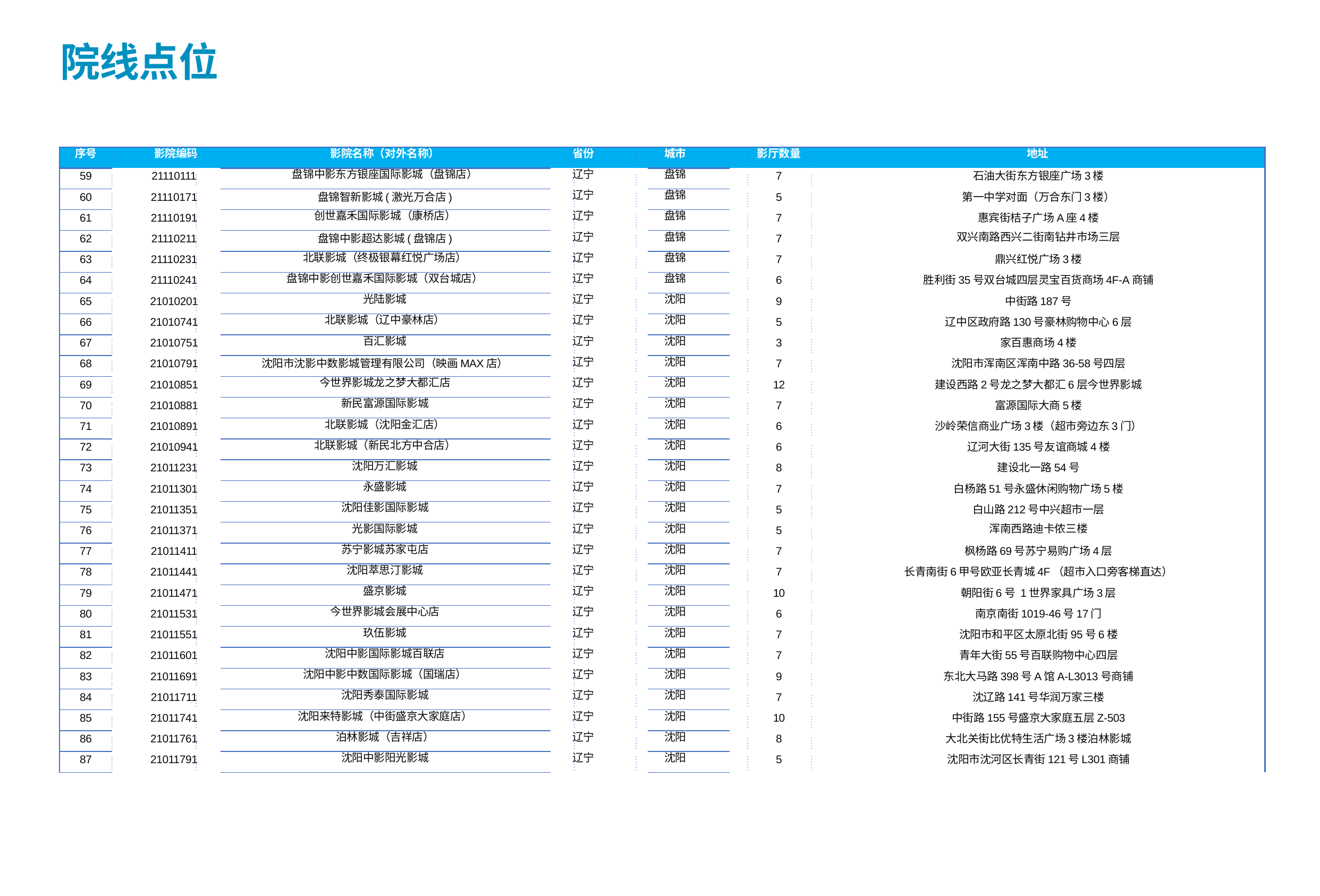

# 院线点位
| 序号 | 影院编码 | 影院名称（对外名称） | 省份 | 城市 | 影厅数量 | 地址 |
| --- | --- | --- | --- | --- | --- | --- |
| 59 | 21110111 | 盘锦中影东方银座国际影城（盘锦店） | 辽宁 | 盘锦 | 7 | 石油大街东方银座广场3楼 |
| 60 | 21110171 | 盘锦智新影城(激光万合店) | 辽宁 | 盘锦 | 5 | 第一中学对面（万合东门3楼） |
| 61 | 21110191 | 创世嘉禾国际影城（康桥店） | 辽宁 | 盘锦 | 7 | 惠宾街桔子广场A座4楼 |
| 62 | 21110211 | 盘锦中影超达影城(盘锦店) | 辽宁 | 盘锦 | 7 | 双兴南路西兴二街南钻井市场三层 |
| 63 | 21110231 | 北联影城（终极银幕红悦广场店） | 辽宁 | 盘锦 | 7 | 鼎兴红悦广场3楼 |
| 64 | 21110241 | 盘锦中影创世嘉禾国际影城（双台城店） | 辽宁 | 盘锦 | 6 | 胜利街35号双台城四层灵宝百货商场4F-A商铺 |
| 65 | 21010201 | 光陆影城 | 辽宁 | 沈阳 | 9 | 中街路187号 |
| 66 | 21010741 | 北联影城（辽中豪林店） | 辽宁 | 沈阳 | 5 | 辽中区政府路130号豪林购物中心6层 |
| 67 | 21010751 | 百汇影城 | 辽宁 | 沈阳 | 3 | 家百惠商场4楼 |
| 68 | 21010791 | 沈阳市沈影中数影城管理有限公司（映画MAX店） | 辽宁 | 沈阳 | 7 | 沈阳市浑南区浑南中路36-58号四层 |
| 69 | 21010851 | 今世界影城龙之梦大都汇店 | 辽宁 | 沈阳 | 12 | 建设西路2号龙之梦大都汇6层今世界影城 |
| 70 | 21010881 | 新民富源国际影城 | 辽宁 | 沈阳 | 7 | 富源国际大商5楼 |
| 71 | 21010891 | 北联影城（沈阳金汇店） | 辽宁 | 沈阳 | 6 | 沙岭荣信商业广场3楼（超市旁边东3门） |
| 72 | 21010941 | 北联影城（新民北方中合店） | 辽宁 | 沈阳 | 6 | 辽河大街135号友谊商城4楼 |
| 73 | 21011231 | 沈阳万汇影城 | 辽宁 | 沈阳 | 8 | 建设北一路54号 |
| 74 | 21011301 | 永盛影城 | 辽宁 | 沈阳 | 7 | 白杨路51号永盛休闲购物广场5楼 |
| 75 | 21011351 | 沈阳佳影国际影城 | 辽宁 | 沈阳 | 5 | 白山路212号中兴超市一层 |
| 76 | 21011371 | 光影国际影城 | 辽宁 | 沈阳 | 5 | 浑南西路迪卡侬三楼 |
| 77 | 21011411 | 苏宁影城苏家屯店 | 辽宁 | 沈阳 | 7 | 枫杨路69号苏宁易购广场4层 |
| 78 | 21011441 | 沈阳萃思汀影城 | 辽宁 | 沈阳 | 7 | 长青南街6甲号欧亚长青城4F（超市入口旁客梯直达） |
| 79 | 21011471 | 盛京影城 | 辽宁 | 沈阳 | 10 | 朝阳街6号 1世界家具广场3层 |
| 80 | 21011531 | 今世界影城会展中心店 | 辽宁 | 沈阳 | 6 | 南京南街1019-46号17门 |
| 81 | 21011551 | 玖伍影城 | 辽宁 | 沈阳 | 7 | 沈阳市和平区太原北街95号6楼 |
| 82 | 21011601 | 沈阳中影国际影城百联店 | 辽宁 | 沈阳 | 7 | 青年大街55号百联购物中心四层 |
| 83 | 21011691 | 沈阳中影中数国际影城（国瑞店） | 辽宁 | 沈阳 | 9 | 东北大马路398号A馆A-L3013号商铺 |
| 84 | 21011711 | 沈阳秀泰国际影城 | 辽宁 | 沈阳 | 7 | 沈辽路141号华润万家三楼 |
| 85 | 21011741 | 沈阳来特影城（中街盛京大家庭店） | 辽宁 | 沈阳 | 10 | 中街路155号盛京大家庭五层Z-503 |
| 86 | 21011761 | 泊林影城（吉祥店） | 辽宁 | 沈阳 | 8 | 大北关街比优特生活广场3楼泊林影城 |
| 87 | 21011791 | 沈阳中影阳光影城 | 辽宁 | 沈阳 | 5 | 沈阳市沈河区长青街121号L301商铺 |